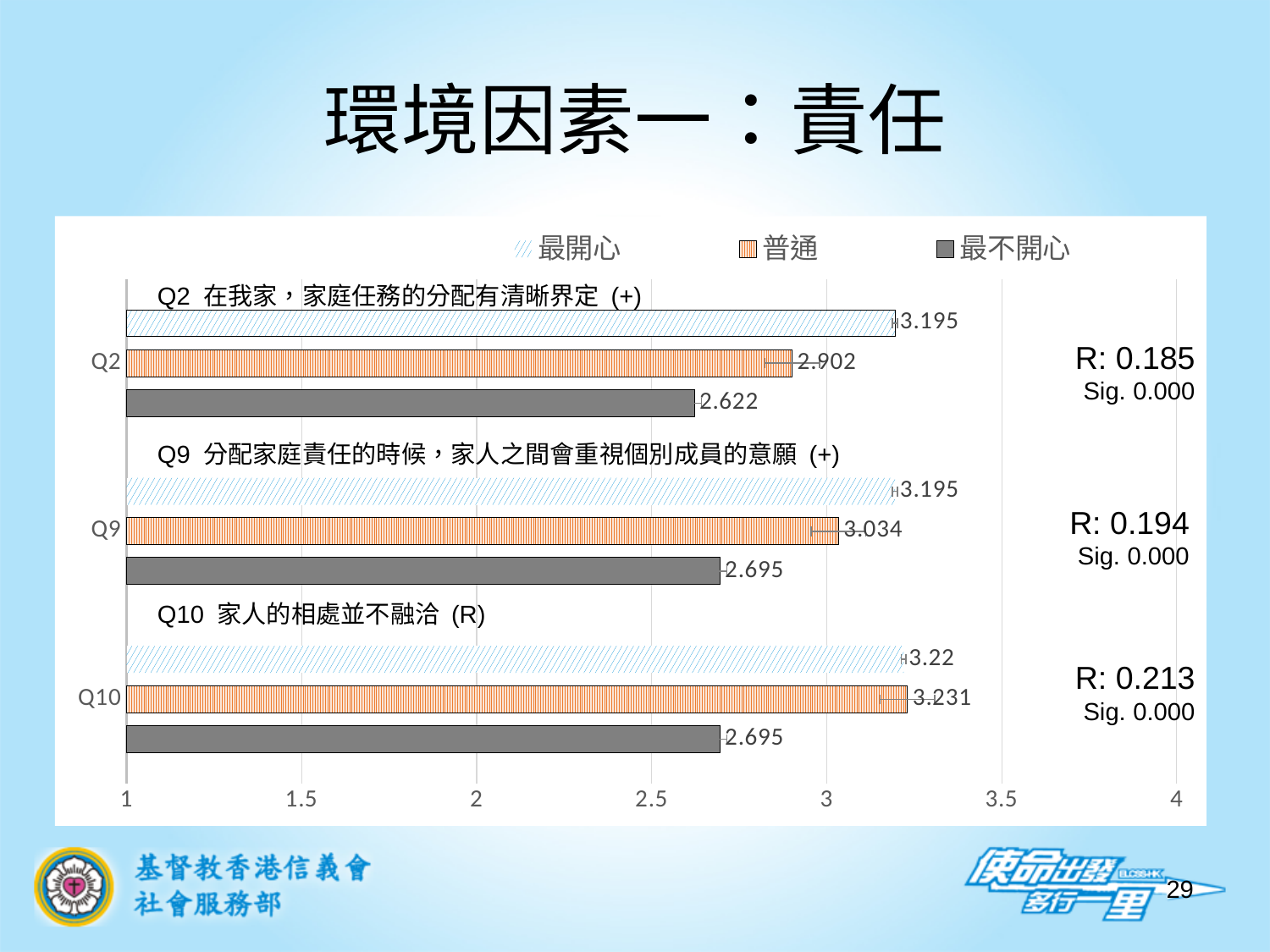

# 環境因素一：責任

### Chart

| Category | 最不開心 | 普通 | 最開心 |
|---|---|---|---|
| Q10 | 2.695 | 3.231 | 3.22 |
| Q9 | 2.695 | 3.034 | 3.195 |
| Q2 | 2.622 | 2.902 | 3.195 |
Q2 在我家，家庭任務的分配有清晰界定 (+)
R: 0.185
Sig. 0.000
Q9 分配家庭責任的時候，家人之間會重視個別成員的意願 (+)
R: 0.194
Sig. 0.000
Q10 家人的相處並不融洽 (R)
R: 0.213
Sig. 0.000
29